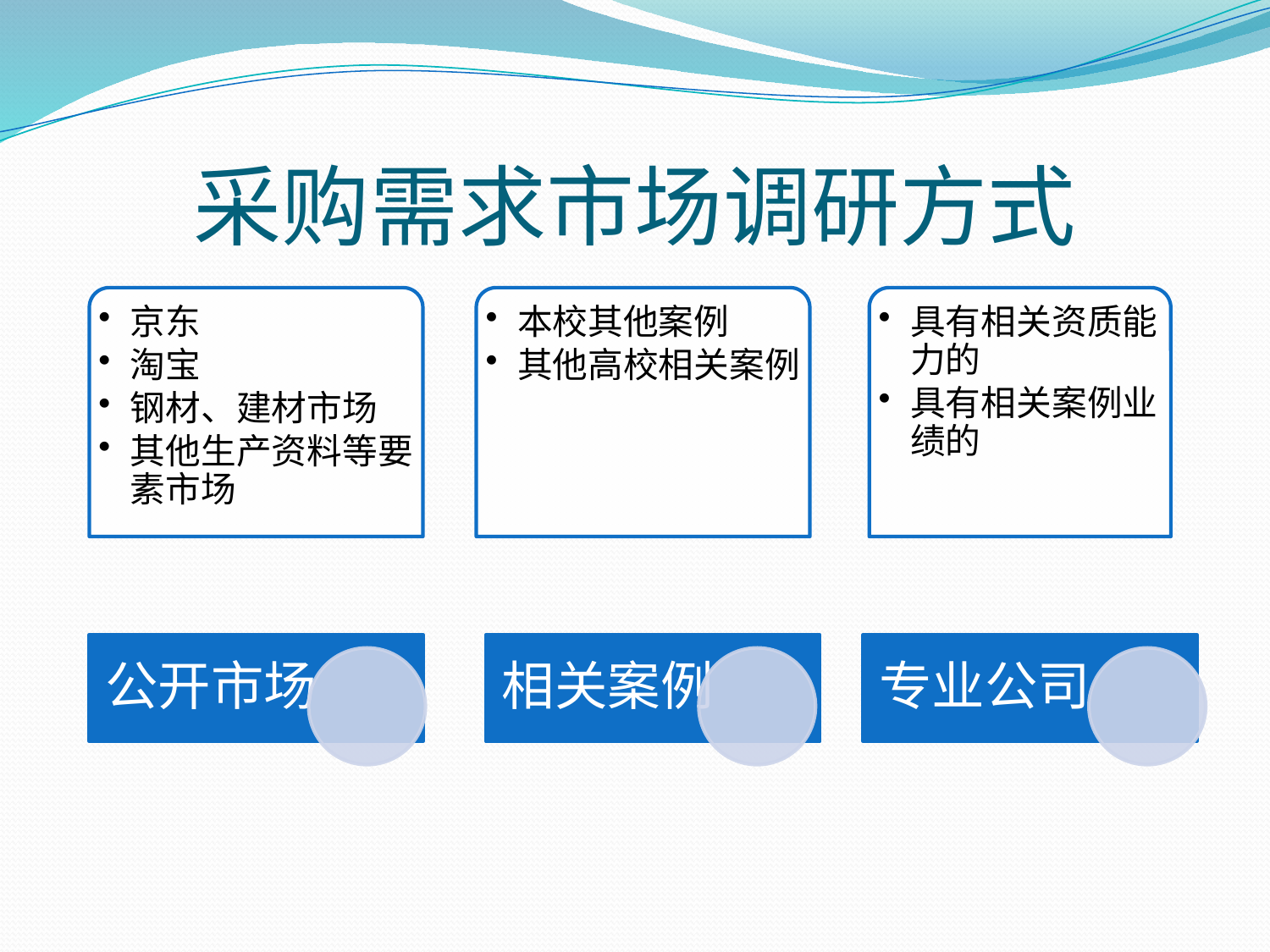

# 采购需求市场调研方式
京东
淘宝
钢材、建材市场
其他生产资料等要素市场
公开市场
本校其他案例
其他高校相关案例
相关案例
具有相关资质能力的
具有相关案例业绩的
专业公司